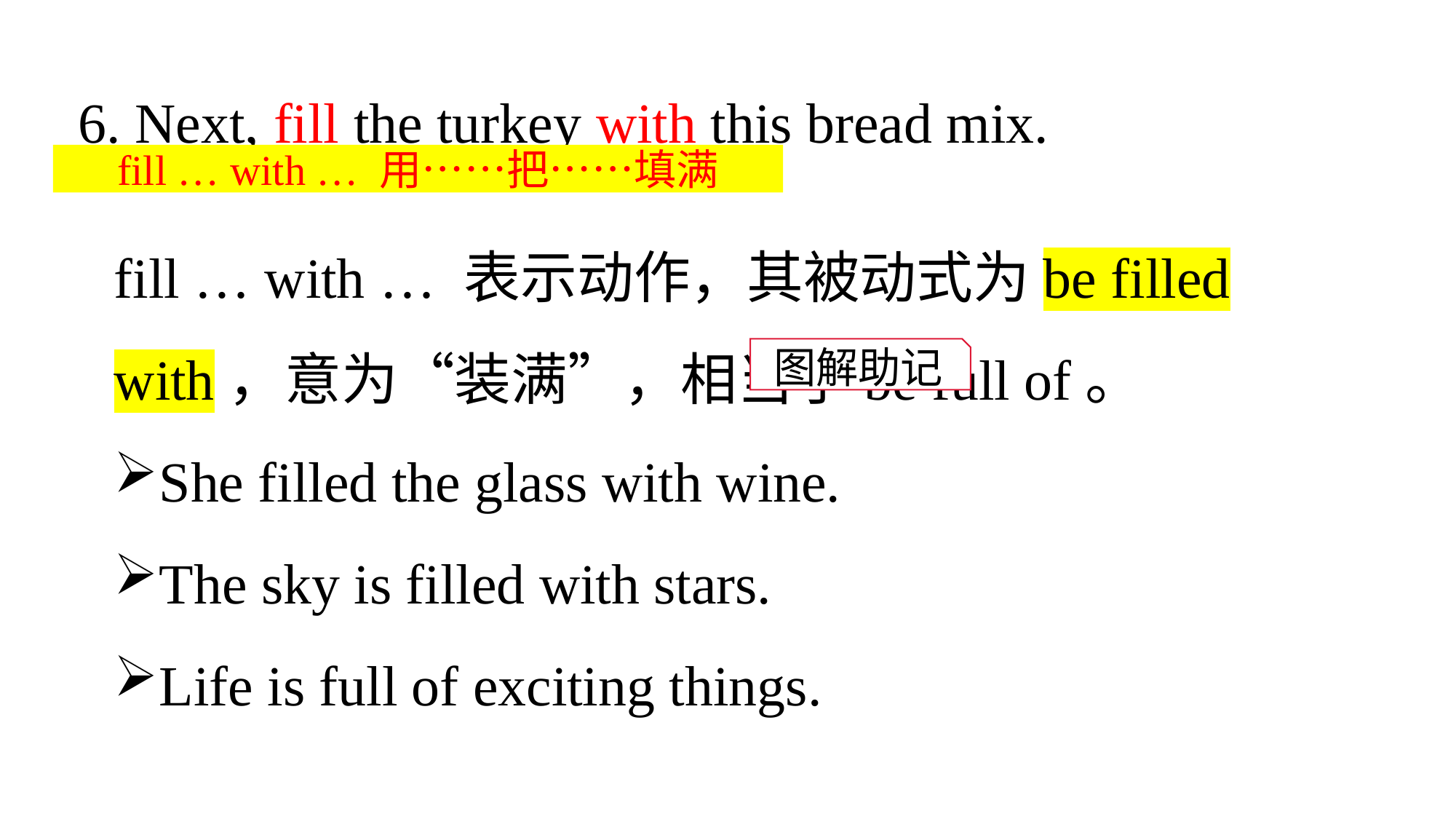

6. Next, fill the turkey with this bread mix.
fill … with … 用……把……填满
fill … with … 表示动作，其被动式为be filled with，意为“装满”，相当于be full of。
She filled the glass with wine.
The sky is filled with stars.
Life is full of exciting things.
图解助记